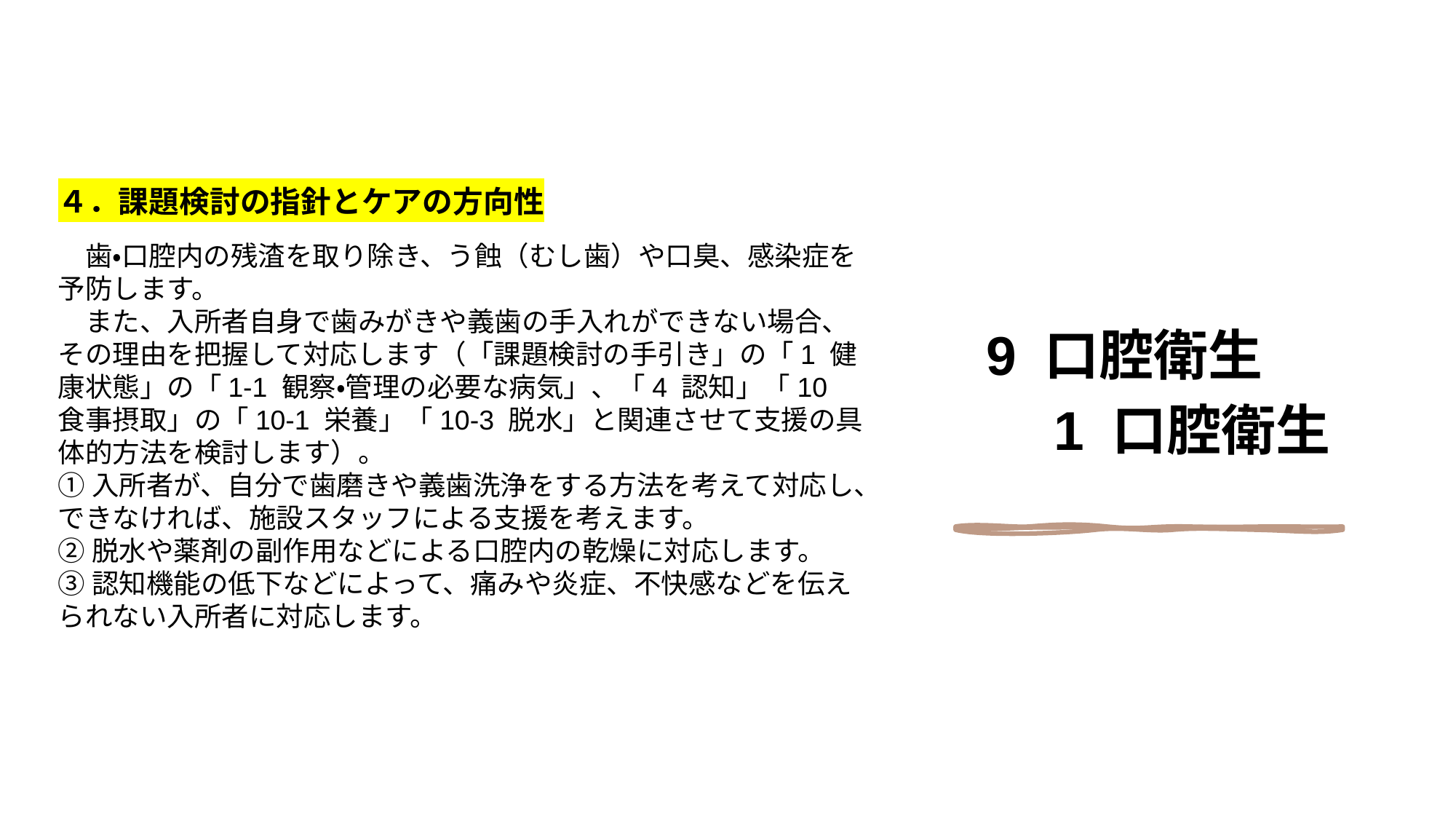

４．課題検討の指針とケアの方向性

　歯・口腔内の残渣を取り除き、う蝕（むし歯）や口臭、感染症を予防します。
　また、入所者自身で歯みがきや義歯の手入れができない場合、その理由を把握して対応します（「課題検討の手引き」の「1 健康状態」の「1-1 観察・管理の必要な病気」、「4 認知」「10 食事摂取」の「10-1 栄養」「10-3 脱水」と関連させて支援の具体的方法を検討します）。
①入所者が、自分で歯磨きや義歯洗浄をする方法を考えて対応し、できなければ、施設スタッフによる支援を考えます。
②脱水や薬剤の副作用などによる口腔内の乾燥に対応します。
③認知機能の低下などによって、痛みや炎症、不快感などを伝えられない入所者に対応します。
9 口腔衛生
　1 口腔衛生